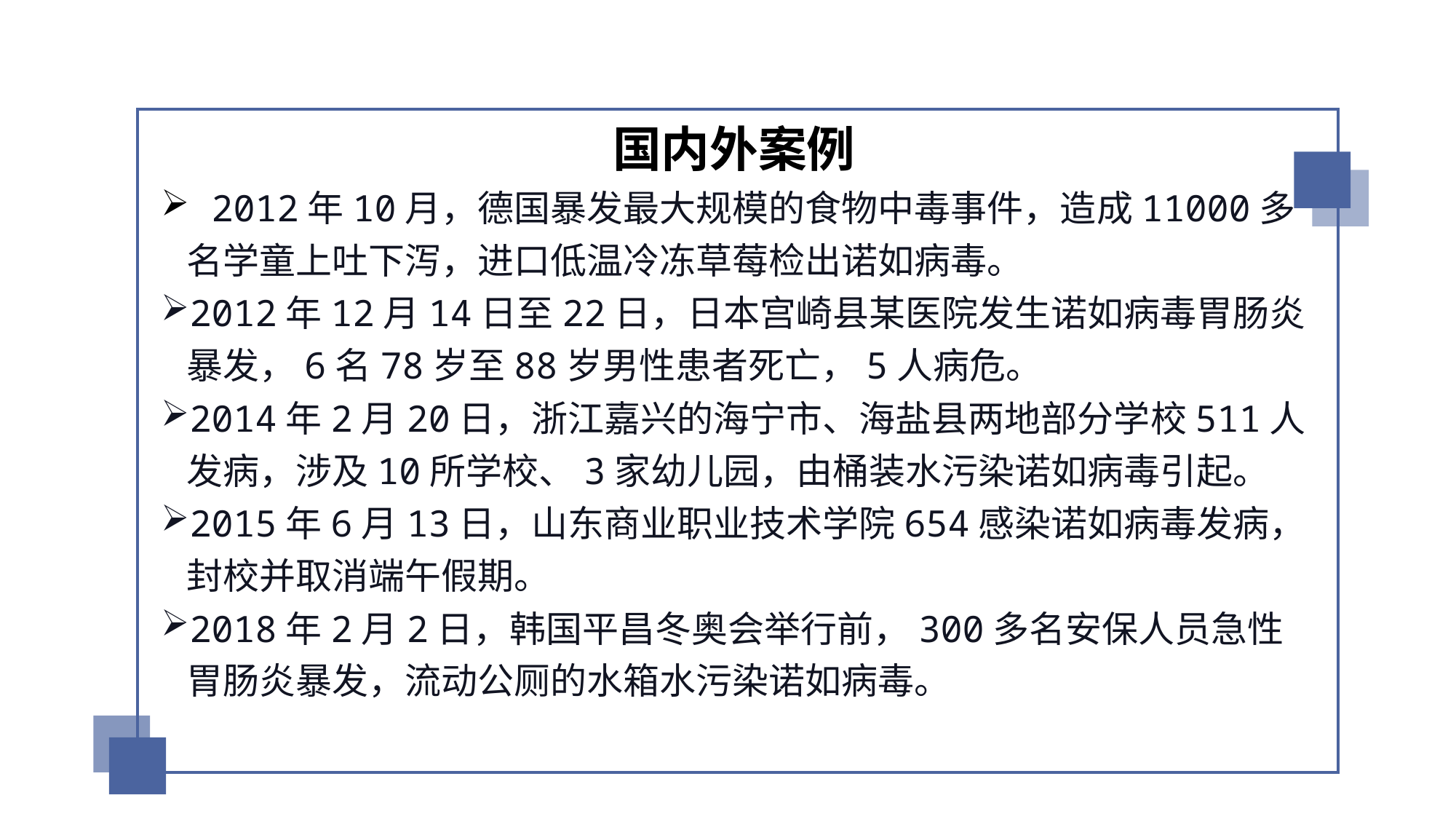

北京阳区疾病预防控制中心
国内外案例
 2012年10月，德国暴发最大规模的食物中毒事件，造成11000多名学童上吐下泻，进口低温冷冻草莓检出诺如病毒。
2012年12月14日至22日，日本宫崎县某医院发生诺如病毒胃肠炎暴发，6名78岁至88岁男性患者死亡，5人病危。
2014年2月20日，浙江嘉兴的海宁市、海盐县两地部分学校511人发病，涉及10所学校、3家幼儿园，由桶装水污染诺如病毒引起。
2015年6月13日，山东商业职业技术学院654感染诺如病毒发病，封校并取消端午假期。
2018年2月2日，韩国平昌冬奥会举行前，300多名安保人员急性胃肠炎暴发，流动公厕的水箱水污染诺如病毒。